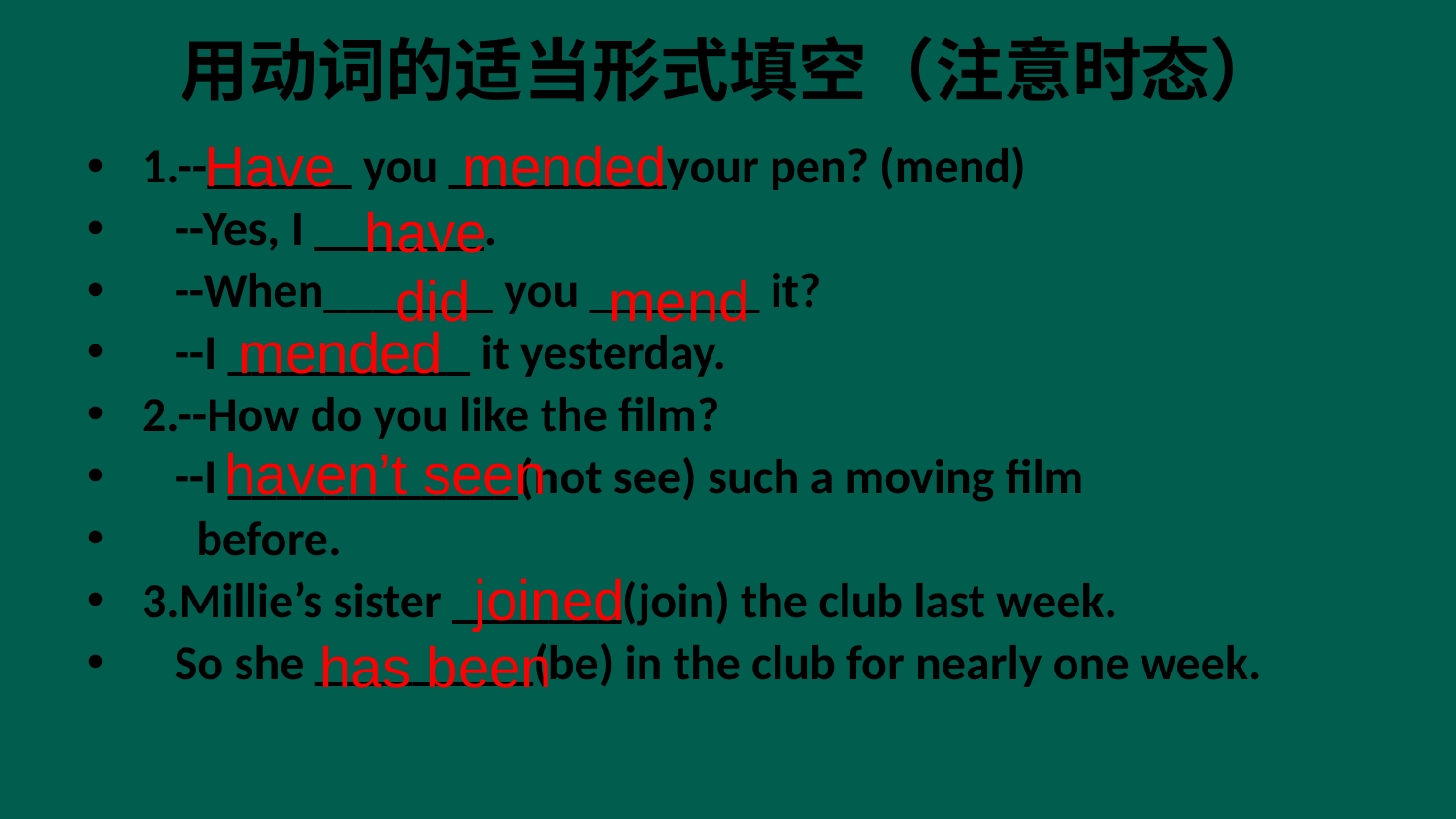

# 用动词的适当形式填空（注意时态）
 Have
 mended
1.--______ you _________your pen? (mend)
   --Yes, I _______.
   --When_______ you _______ it?
   --I __________ it yesterday.
2.--How do you like the film?
   --I ____________(not see) such a moving film
     before.
3.Millie’s sister _______(join) the club last week.
   So she _________(be) in the club for nearly one week.
 have
did
 mend
 mended
 haven’t seen
 joined
 has been